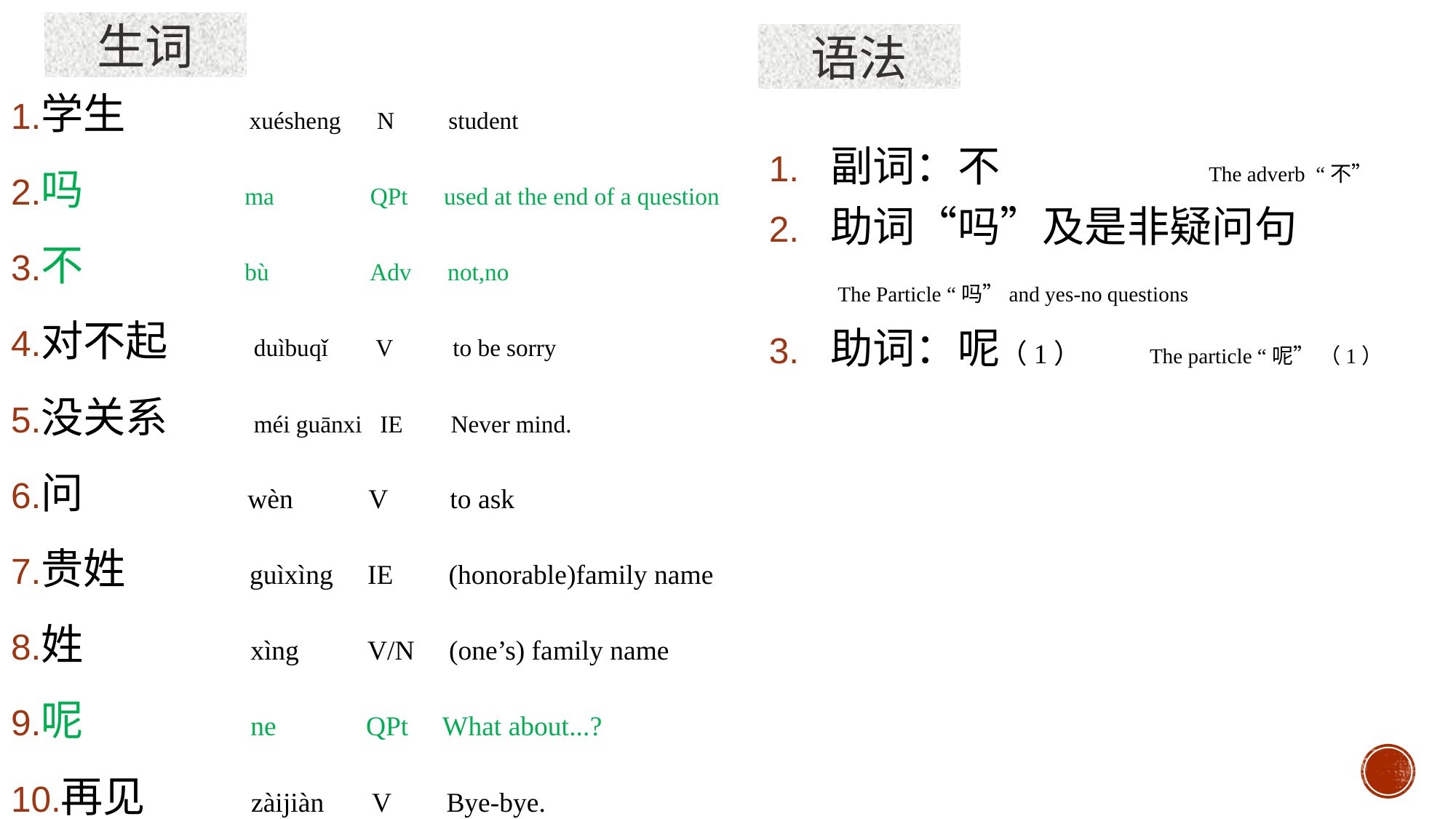

生词
语法
学生            xuésheng      N         student
吗                ma                QPt      used at the end of a question
不                bù                 Adv      not,no
对不起        duìbuqǐ        V          to be sorry
没关系        méi guānxi   IE        Never mind.
问                         wèn           V         to ask
贵姓                   guìxìng     IE        (honorable)family name
姓                          xìng          V/N     (one’s) family name
呢                          ne             QPt     What about...?
再见                zàijiàn       V        Bye-bye.

副词：不                     The adverb  “不”
助词“吗”及是非疑问句
      The Particle “吗”and yes-no questions
助词：呢（1）          The particle “呢” （1）